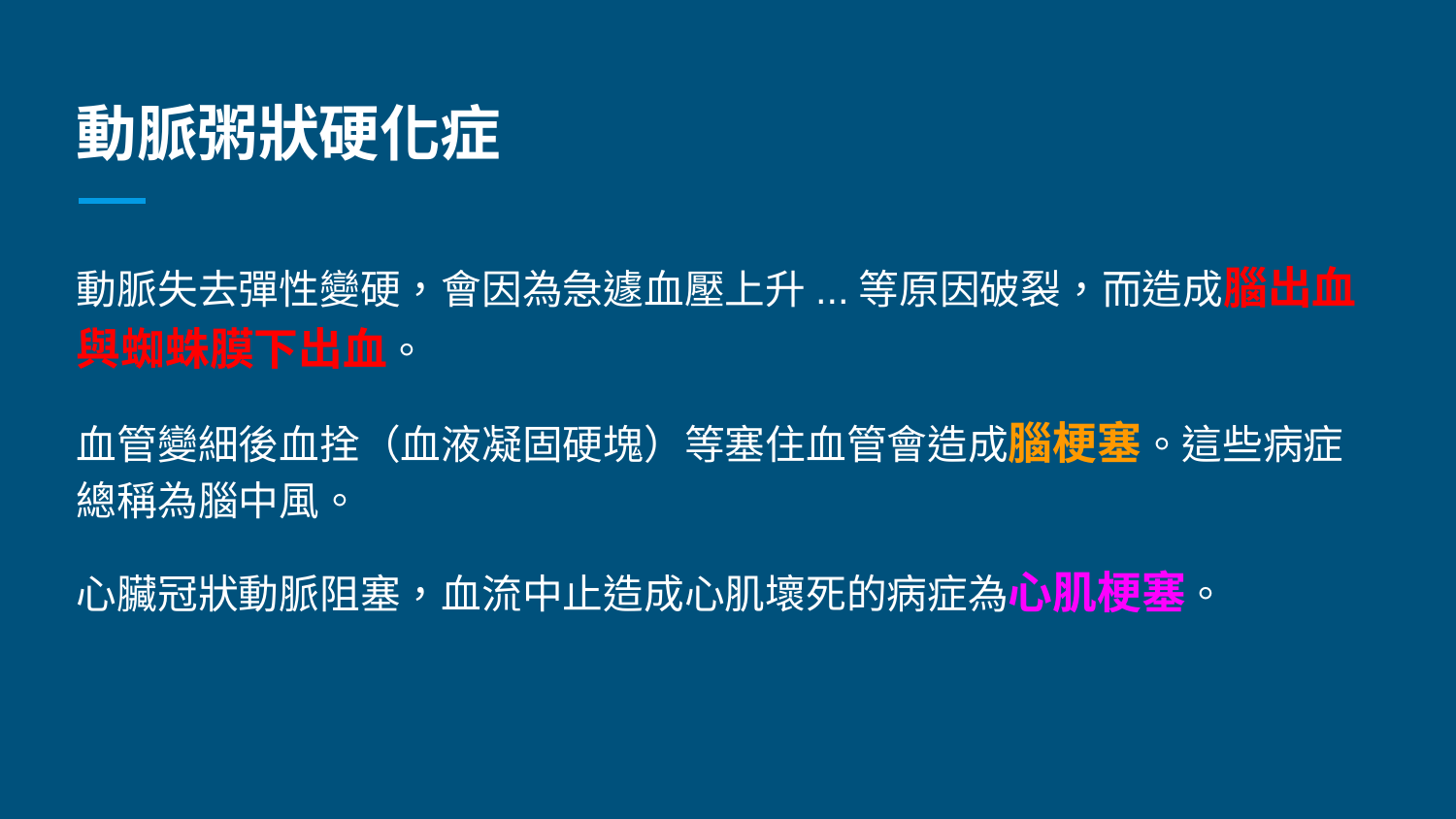

# 動脈粥狀硬化症
動脈失去彈性變硬，會因為急遽血壓上升...等原因破裂，而造成腦出血與蜘蛛膜下出血。
血管變細後血拴（血液凝固硬塊）等塞住血管會造成腦梗塞。這些病症總稱為腦中風。
心臟冠狀動脈阻塞，血流中止造成心肌壞死的病症為心肌梗塞。